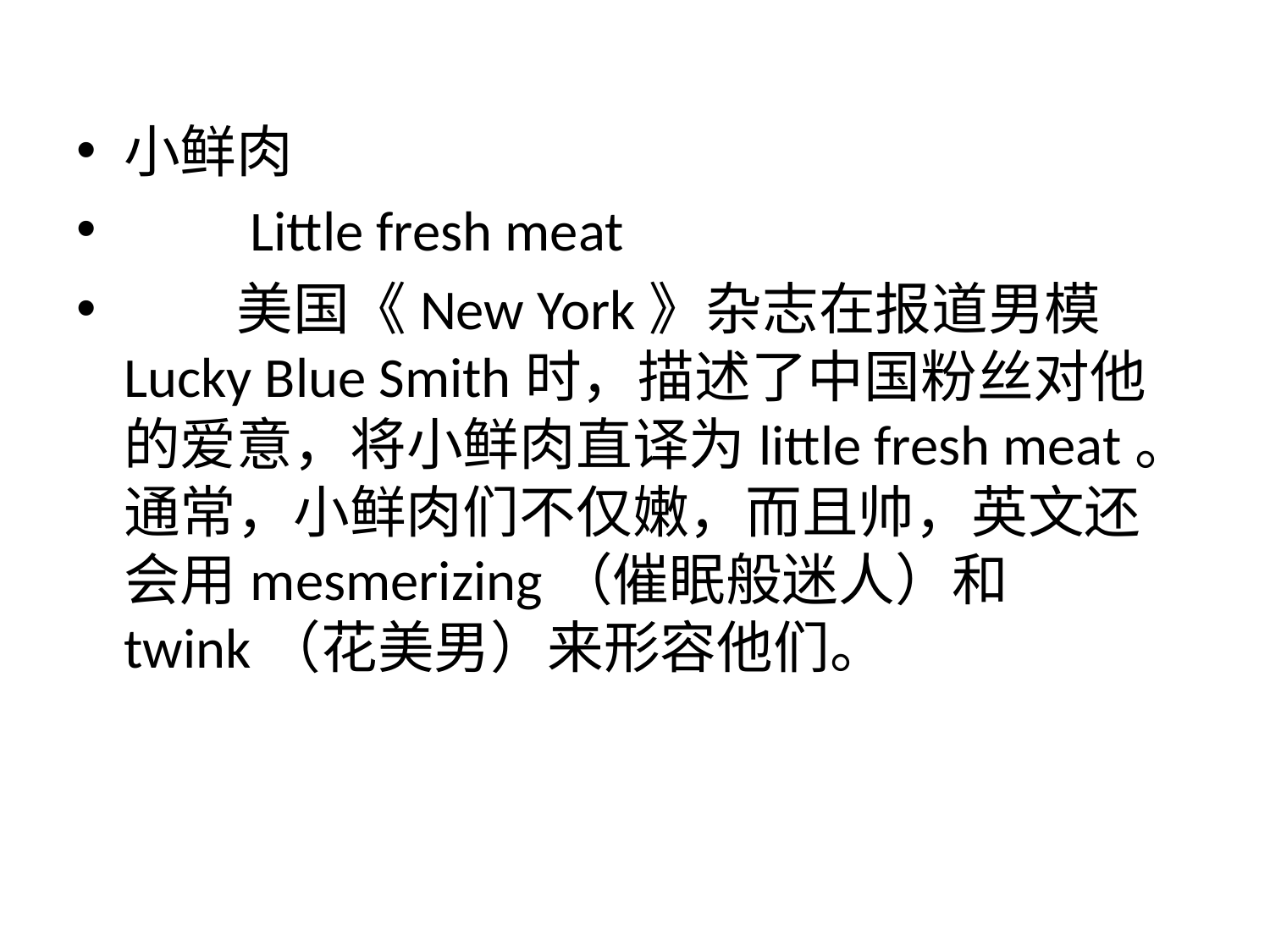

小鲜肉
　　Little fresh meat
　　美国《New York》杂志在报道男模Lucky Blue Smith时，描述了中国粉丝对他的爱意，将小鲜肉直译为little fresh meat。通常，小鲜肉们不仅嫩，而且帅，英文还会用mesmerizing（催眠般迷人）和twink（花美男）来形容他们。